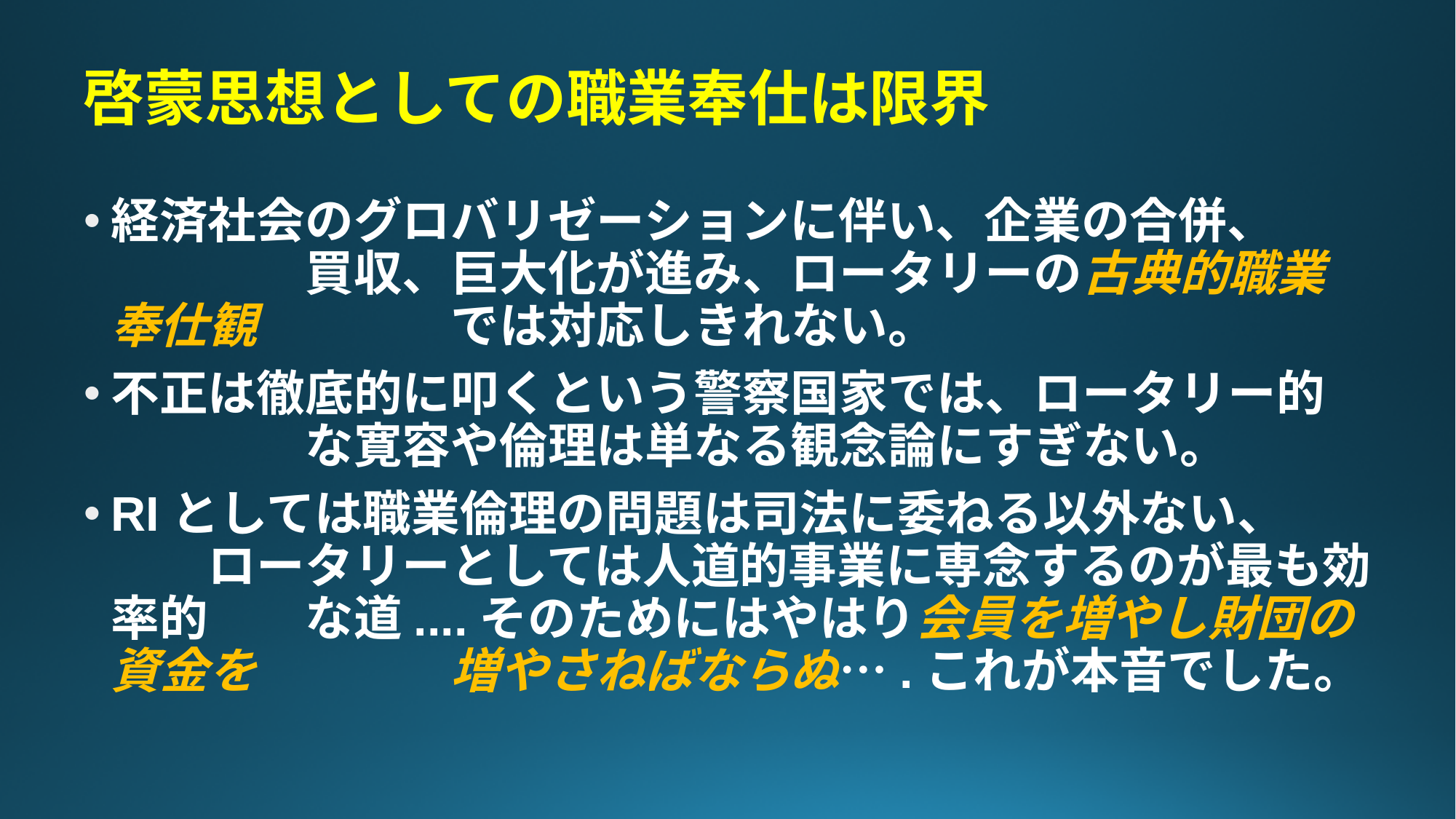

# 啓蒙思想としての職業奉仕は限界
経済社会のグロバリゼーションに伴い、企業の合併、　　　　　買収、巨大化が進み、ロータリーの古典的職業奉仕観　　　　では対応しきれない。
不正は徹底的に叩くという警察国家では、ロータリー的　　　　な寛容や倫理は単なる観念論にすぎない。
RIとしては職業倫理の問題は司法に委ねる以外ない、　　　ロータリーとしては人道的事業に専念するのが最も効率的　　な道....そのためにはやはり会員を増やし財団の資金を　　　　増やさねばならぬ….これが本音でした。